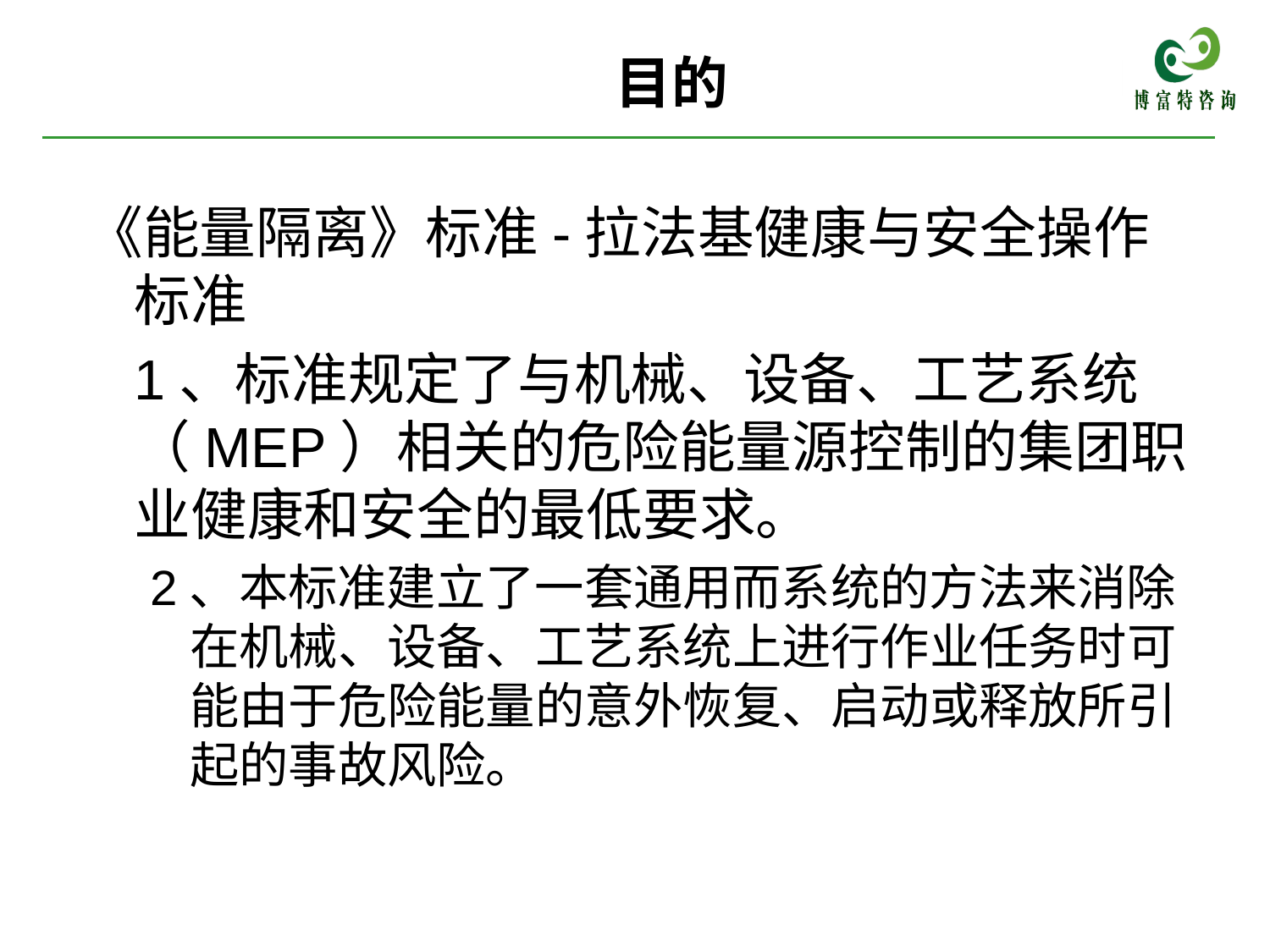

# 目的
《能量隔离》标准-拉法基健康与安全操作标准
   1、标准规定了与机械、设备、工艺系统（MEP）相关的危险能量源控制的集团职业健康和安全的最低要求。
2、本标准建立了一套通用而系统的方法来消除在机械、设备、工艺系统上进行作业任务时可能由于危险能量的意外恢复、启动或释放所引起的事故风险。